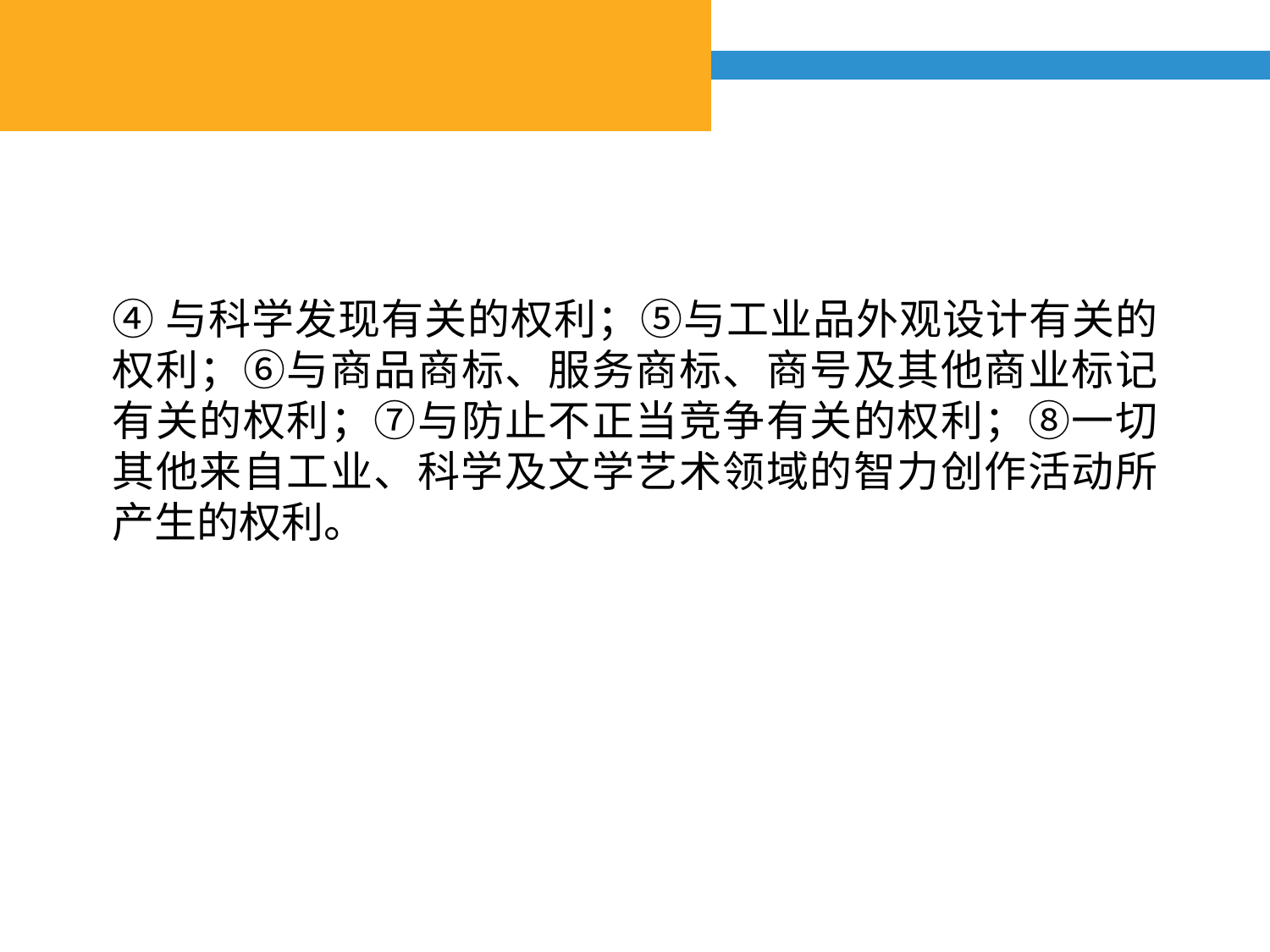

④与科学发现有关的权利；⑤与工业品外观设计有关的权利；⑥与商品商标、服务商标、商号及其他商业标记有关的权利；⑦与防止不正当竞争有关的权利；⑧一切其他来自工业、科学及文学艺术领域的智力创作活动所产生的权利。